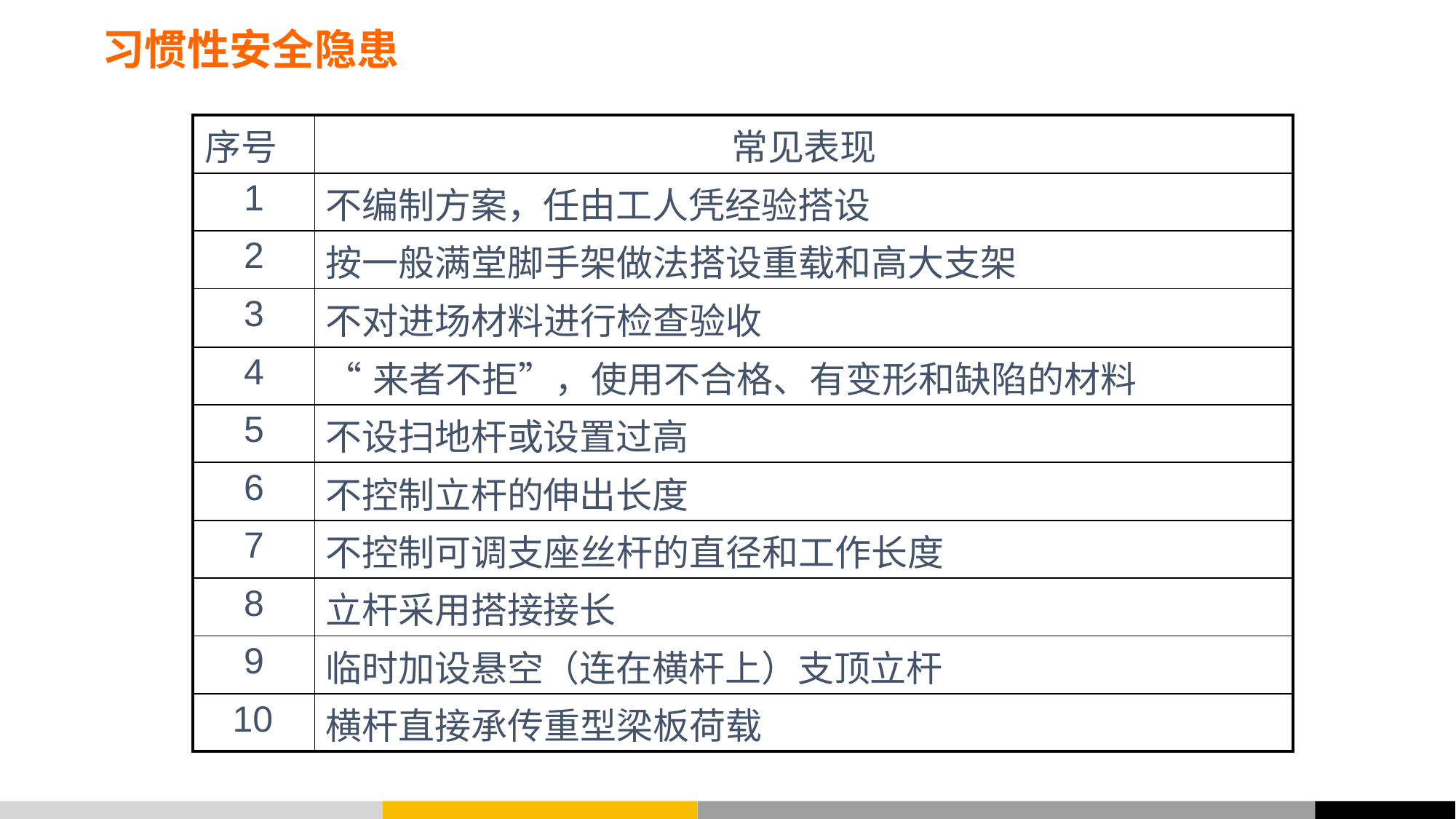

# 习惯性安全隐患
| 序号 | 常见表现 |
| --- | --- |
| 1 | 不编制方案，任由工人凭经验搭设 |
| 2 | 按一般满堂脚手架做法搭设重载和高大支架 |
| 3 | 不对进场材料进行检查验收 |
| 4 | “来者不拒”，使用不合格、有变形和缺陷的材料 |
| 5 | 不设扫地杆或设置过高 |
| 6 | 不控制立杆的伸出长度 |
| 7 | 不控制可调支座丝杆的直径和工作长度 |
| 8 | 立杆采用搭接接长 |
| 9 | 临时加设悬空（连在横杆上）支顶立杆 |
| 10 | 横杆直接承传重型梁板荷载 |